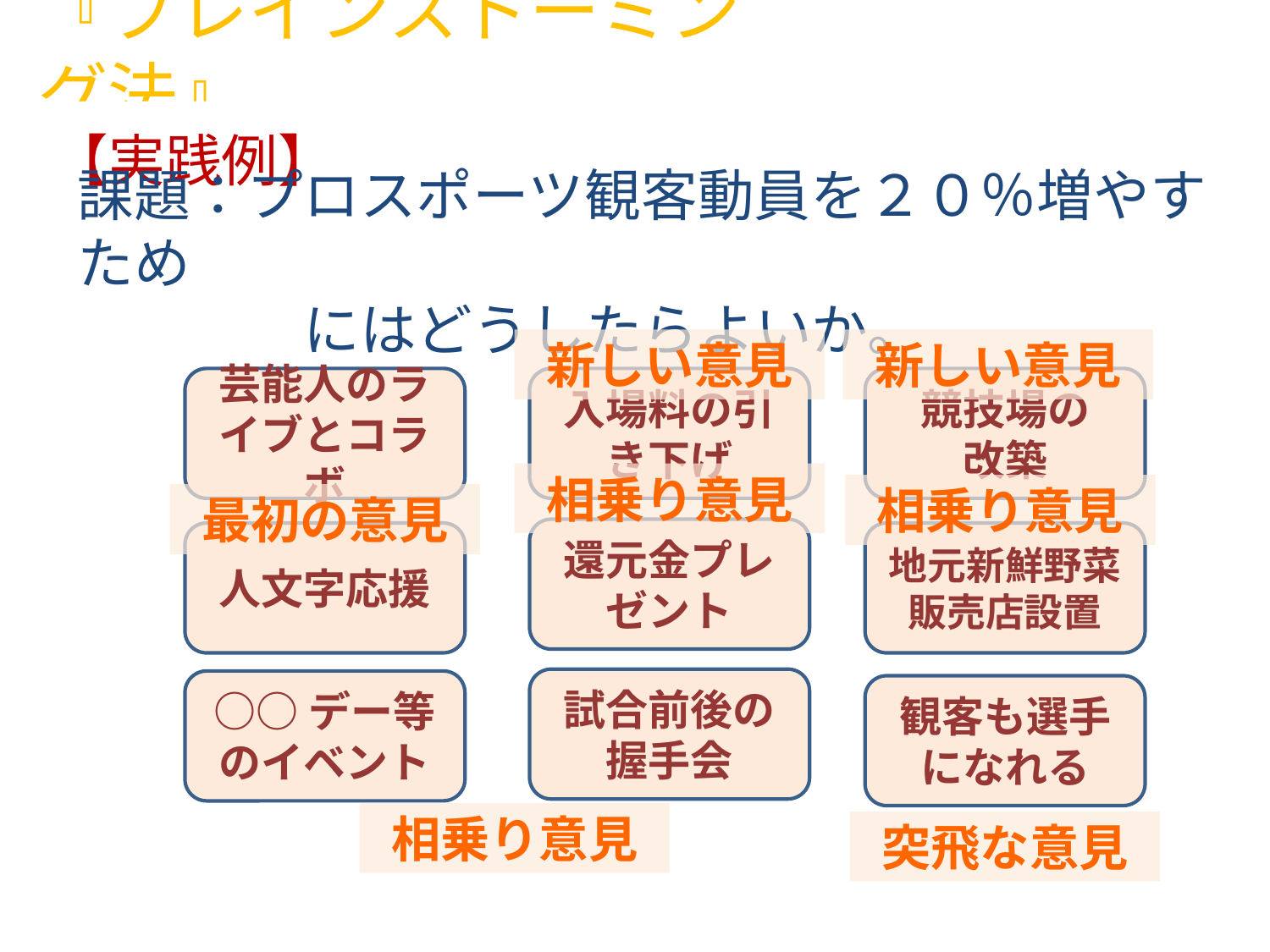

『ブレインストーミング法』
【実践例】
課題：プロスポーツ観客動員を２０％増やすため
　　　　にはどうしたらよいか。
新しい意見
新しい意見
芸能人のライブとコラボ
人文字応援
入場料の引き下げ
競技場の
改築
相乗り意見
相乗り意見
最初の意見
還元金プレゼント
地元新鮮野菜販売店設置
試合前後の握手会
○○デー等のイベント
観客も選手になれる
相乗り意見
突飛な意見